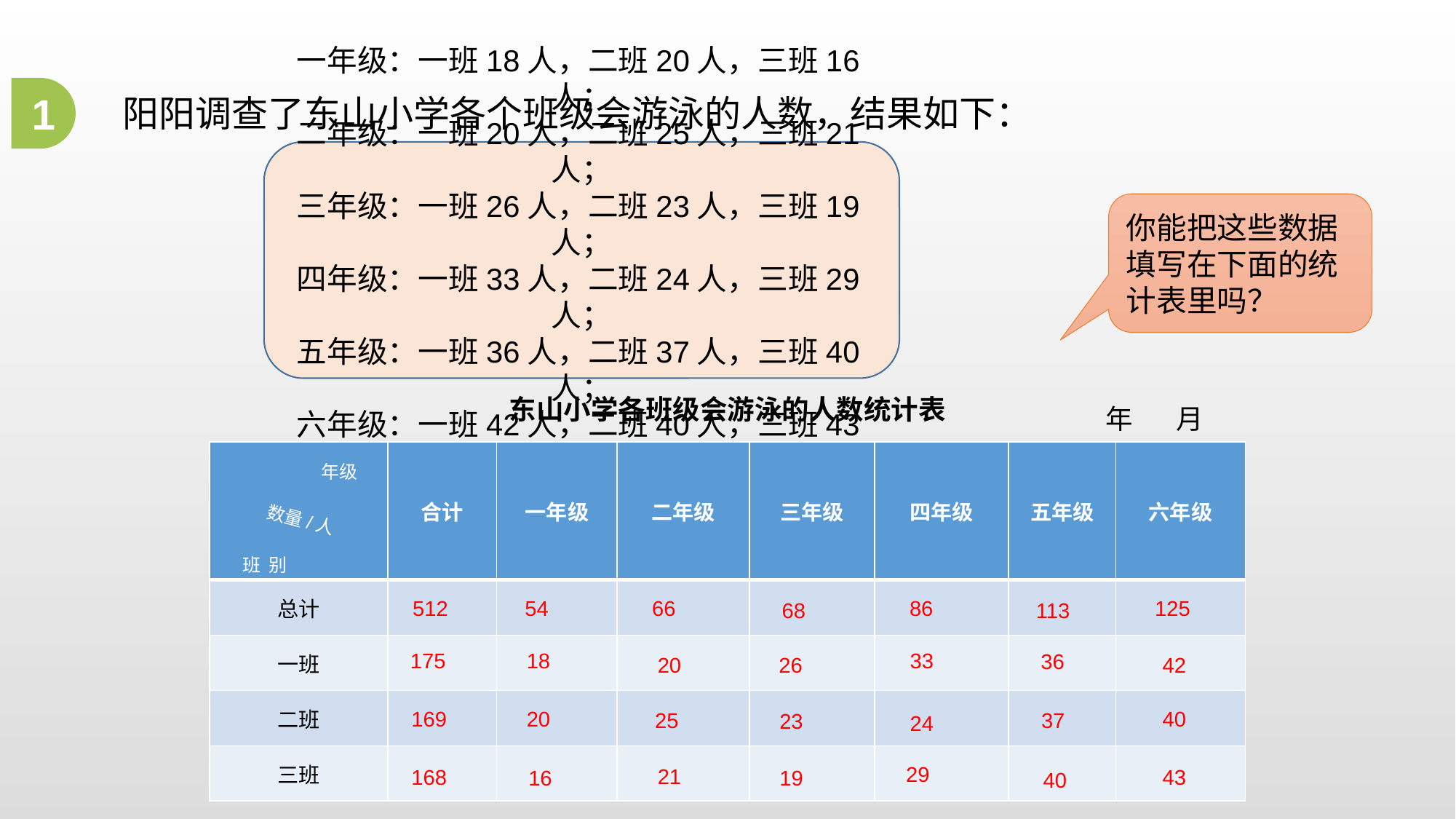

1
阳阳调查了东山小学各个班级会游泳的人数，结果如下：
一年级：一班18人，二班20人，三班16人；
二年级：一班20人，二班25人，三班21人；
三年级：一班26人，二班23人，三班19人；
四年级：一班33人，二班24人，三班29人；
五年级：一班36人，二班37人，三班40人；
六年级：一班42人，二班40人，三班43人；
你能把这些数据填写在下面的统计表里吗？
东山小学各班级会游泳的人数统计表
年       月
|  | 合计 | 一年级 | 二年级 | 三年级 | 四年级 | 五年级 | 六年级 |
| --- | --- | --- | --- | --- | --- | --- | --- |
| 总计 |  |  |  |  |  |  |  |
| 一班 |  |  |  |  |  |  |  |
| 二班 |  |  |  |  |  |  |  |
| 三班 |  |  |  |  |  |  |  |
年级
数量/人
班  别
86
512
54
66
125
113
68
18
33
175
36
20
42
26
40
169
20
25
37
23
24
29
21
168
43
16
19
40